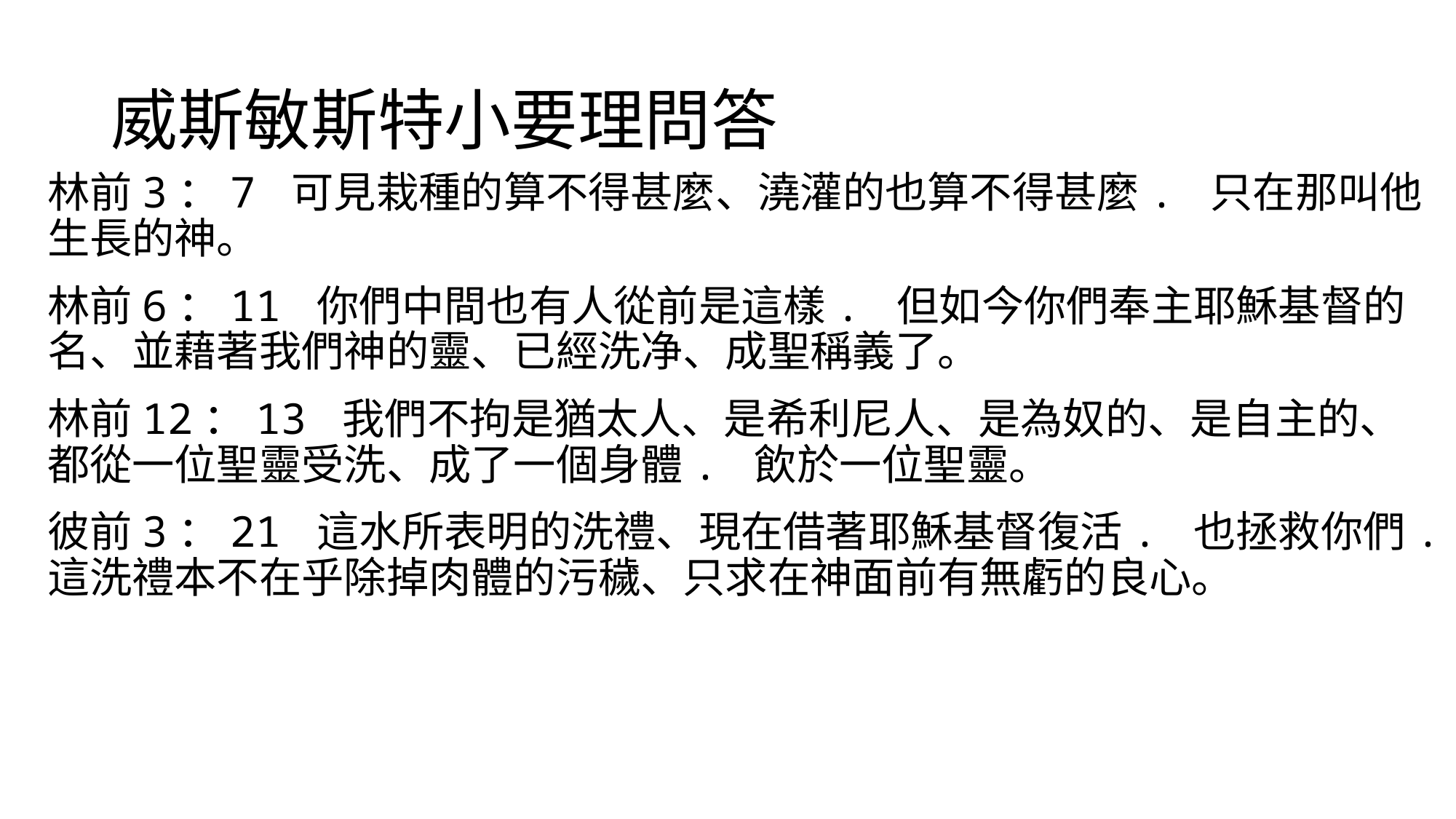

# 威斯敏斯特小要理問答
林前3：7 可見栽種的算不得甚麼、澆灌的也算不得甚麼. 只在那叫他生長的神。
林前6：11 你們中間也有人從前是這樣. 但如今你們奉主耶穌基督的名、並藉著我們神的靈、已經洗净、成聖稱義了。
林前12：13 我們不拘是猶太人、是希利尼人、是為奴的、是自主的、都從一位聖靈受洗、成了一個身體. 飲於一位聖靈。
彼前3：21 這水所表明的洗禮、現在借著耶穌基督復活. 也拯救你們. 這洗禮本不在乎除掉肉體的污穢、只求在神面前有無虧的良心。